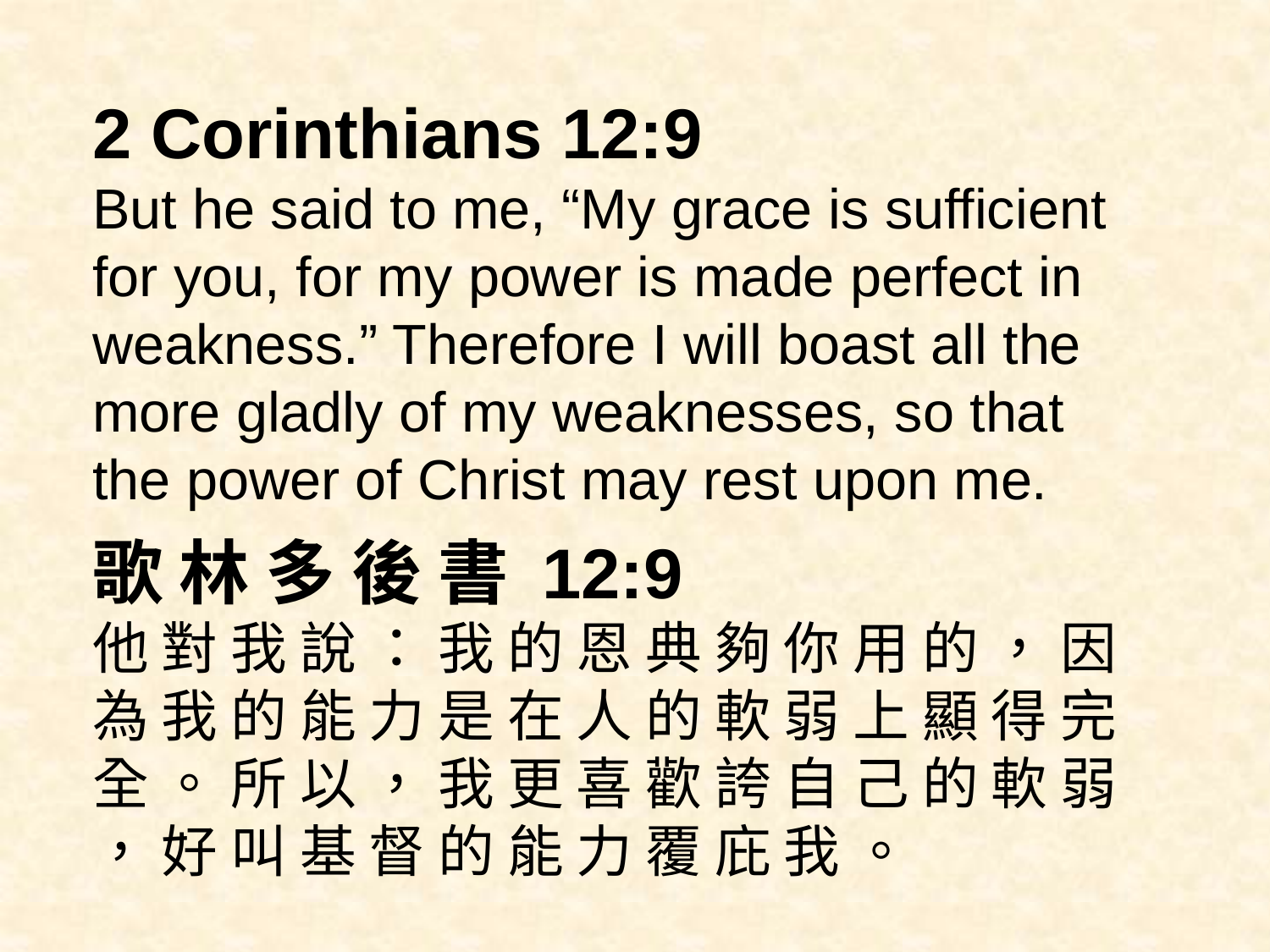

2 Corinthians 12:9
But he said to me, “My grace is sufficient for you, for my power is made perfect in weakness.” Therefore I will boast all the more gladly of my weaknesses, so that the power of Christ may rest upon me.
歌 林 多 後 書 12:9
他 對 我 說 ： 我 的 恩 典 夠 你 用 的 ， 因 為 我 的 能 力 是 在 人 的 軟 弱 上 顯 得 完 全 。 所 以 ， 我 更 喜 歡 誇 自 己 的 軟 弱 ， 好 叫 基 督 的 能 力 覆 庇 我 。